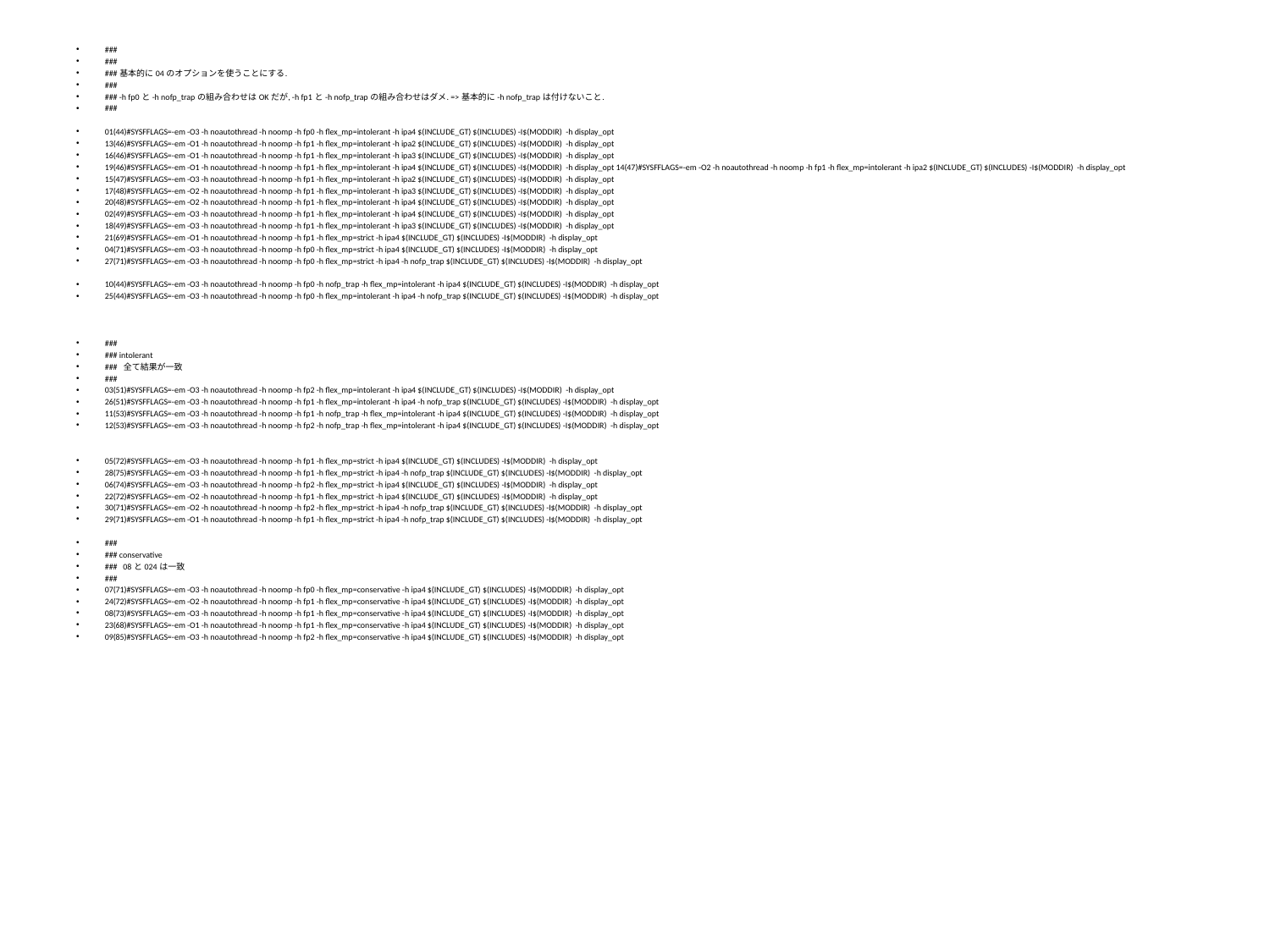

###
###
### 基本的に 04 のオプションを使うことにする.
###
### -h fp0 と -h nofp_trap の組み合わせは OK だが, -h fp1 と -h nofp_trap の組み合わせはダメ. => 基本的に -h nofp_trap は付けないこと.
###

01(44)#SYSFFLAGS=-em -O3 -h noautothread -h noomp -h fp0 -h flex_mp=intolerant -h ipa4 $(INCLUDE_GT) $(INCLUDES) -I$(MODDIR)  -h display_opt
13(46)#SYSFFLAGS=-em -O1 -h noautothread -h noomp -h fp1 -h flex_mp=intolerant -h ipa2 $(INCLUDE_GT) $(INCLUDES) -I$(MODDIR)  -h display_opt
16(46)#SYSFFLAGS=-em -O1 -h noautothread -h noomp -h fp1 -h flex_mp=intolerant -h ipa3 $(INCLUDE_GT) $(INCLUDES) -I$(MODDIR)  -h display_opt
19(46)#SYSFFLAGS=-em -O1 -h noautothread -h noomp -h fp1 -h flex_mp=intolerant -h ipa4 $(INCLUDE_GT) $(INCLUDES) -I$(MODDIR)  -h display_opt 14(47)#SYSFFLAGS=-em -O2 -h noautothread -h noomp -h fp1 -h flex_mp=intolerant -h ipa2 $(INCLUDE_GT) $(INCLUDES) -I$(MODDIR)  -h display_opt
15(47)#SYSFFLAGS=-em -O3 -h noautothread -h noomp -h fp1 -h flex_mp=intolerant -h ipa2 $(INCLUDE_GT) $(INCLUDES) -I$(MODDIR)  -h display_opt
17(48)#SYSFFLAGS=-em -O2 -h noautothread -h noomp -h fp1 -h flex_mp=intolerant -h ipa3 $(INCLUDE_GT) $(INCLUDES) -I$(MODDIR)  -h display_opt
20(48)#SYSFFLAGS=-em -O2 -h noautothread -h noomp -h fp1 -h flex_mp=intolerant -h ipa4 $(INCLUDE_GT) $(INCLUDES) -I$(MODDIR)  -h display_opt
02(49)#SYSFFLAGS=-em -O3 -h noautothread -h noomp -h fp1 -h flex_mp=intolerant -h ipa4 $(INCLUDE_GT) $(INCLUDES) -I$(MODDIR)  -h display_opt
18(49)#SYSFFLAGS=-em -O3 -h noautothread -h noomp -h fp1 -h flex_mp=intolerant -h ipa3 $(INCLUDE_GT) $(INCLUDES) -I$(MODDIR)  -h display_opt
21(69)#SYSFFLAGS=-em -O1 -h noautothread -h noomp -h fp1 -h flex_mp=strict -h ipa4 $(INCLUDE_GT) $(INCLUDES) -I$(MODDIR)  -h display_opt
04(71)#SYSFFLAGS=-em -O3 -h noautothread -h noomp -h fp0 -h flex_mp=strict -h ipa4 $(INCLUDE_GT) $(INCLUDES) -I$(MODDIR)  -h display_opt
27(71)#SYSFFLAGS=-em -O3 -h noautothread -h noomp -h fp0 -h flex_mp=strict -h ipa4 -h nofp_trap $(INCLUDE_GT) $(INCLUDES) -I$(MODDIR)  -h display_opt

10(44)#SYSFFLAGS=-em -O3 -h noautothread -h noomp -h fp0 -h nofp_trap -h flex_mp=intolerant -h ipa4 $(INCLUDE_GT) $(INCLUDES) -I$(MODDIR)  -h display_opt
25(44)#SYSFFLAGS=-em -O3 -h noautothread -h noomp -h fp0 -h flex_mp=intolerant -h ipa4 -h nofp_trap $(INCLUDE_GT) $(INCLUDES) -I$(MODDIR)  -h display_opt

###
### intolerant
###   全て結果が一致
###
03(51)#SYSFFLAGS=-em -O3 -h noautothread -h noomp -h fp2 -h flex_mp=intolerant -h ipa4 $(INCLUDE_GT) $(INCLUDES) -I$(MODDIR)  -h display_opt
26(51)#SYSFFLAGS=-em -O3 -h noautothread -h noomp -h fp1 -h flex_mp=intolerant -h ipa4 -h nofp_trap $(INCLUDE_GT) $(INCLUDES) -I$(MODDIR)  -h display_opt
11(53)#SYSFFLAGS=-em -O3 -h noautothread -h noomp -h fp1 -h nofp_trap -h flex_mp=intolerant -h ipa4 $(INCLUDE_GT) $(INCLUDES) -I$(MODDIR)  -h display_opt
12(53)#SYSFFLAGS=-em -O3 -h noautothread -h noomp -h fp2 -h nofp_trap -h flex_mp=intolerant -h ipa4 $(INCLUDE_GT) $(INCLUDES) -I$(MODDIR)  -h display_opt

05(72)#SYSFFLAGS=-em -O3 -h noautothread -h noomp -h fp1 -h flex_mp=strict -h ipa4 $(INCLUDE_GT) $(INCLUDES) -I$(MODDIR)  -h display_opt
28(75)#SYSFFLAGS=-em -O3 -h noautothread -h noomp -h fp1 -h flex_mp=strict -h ipa4 -h nofp_trap $(INCLUDE_GT) $(INCLUDES) -I$(MODDIR)  -h display_opt
06(74)#SYSFFLAGS=-em -O3 -h noautothread -h noomp -h fp2 -h flex_mp=strict -h ipa4 $(INCLUDE_GT) $(INCLUDES) -I$(MODDIR)  -h display_opt
22(72)#SYSFFLAGS=-em -O2 -h noautothread -h noomp -h fp1 -h flex_mp=strict -h ipa4 $(INCLUDE_GT) $(INCLUDES) -I$(MODDIR)  -h display_opt
30(71)#SYSFFLAGS=-em -O2 -h noautothread -h noomp -h fp2 -h flex_mp=strict -h ipa4 -h nofp_trap $(INCLUDE_GT) $(INCLUDES) -I$(MODDIR)  -h display_opt
29(71)#SYSFFLAGS=-em -O1 -h noautothread -h noomp -h fp1 -h flex_mp=strict -h ipa4 -h nofp_trap $(INCLUDE_GT) $(INCLUDES) -I$(MODDIR)  -h display_opt

###
### conservative
###   08 と 024 は一致
###
07(71)#SYSFFLAGS=-em -O3 -h noautothread -h noomp -h fp0 -h flex_mp=conservative -h ipa4 $(INCLUDE_GT) $(INCLUDES) -I$(MODDIR)  -h display_opt
24(72)#SYSFFLAGS=-em -O2 -h noautothread -h noomp -h fp1 -h flex_mp=conservative -h ipa4 $(INCLUDE_GT) $(INCLUDES) -I$(MODDIR)  -h display_opt
08(73)#SYSFFLAGS=-em -O3 -h noautothread -h noomp -h fp1 -h flex_mp=conservative -h ipa4 $(INCLUDE_GT) $(INCLUDES) -I$(MODDIR)  -h display_opt
23(68)#SYSFFLAGS=-em -O1 -h noautothread -h noomp -h fp1 -h flex_mp=conservative -h ipa4 $(INCLUDE_GT) $(INCLUDES) -I$(MODDIR)  -h display_opt
09(85)#SYSFFLAGS=-em -O3 -h noautothread -h noomp -h fp2 -h flex_mp=conservative -h ipa4 $(INCLUDE_GT) $(INCLUDES) -I$(MODDIR)  -h display_opt